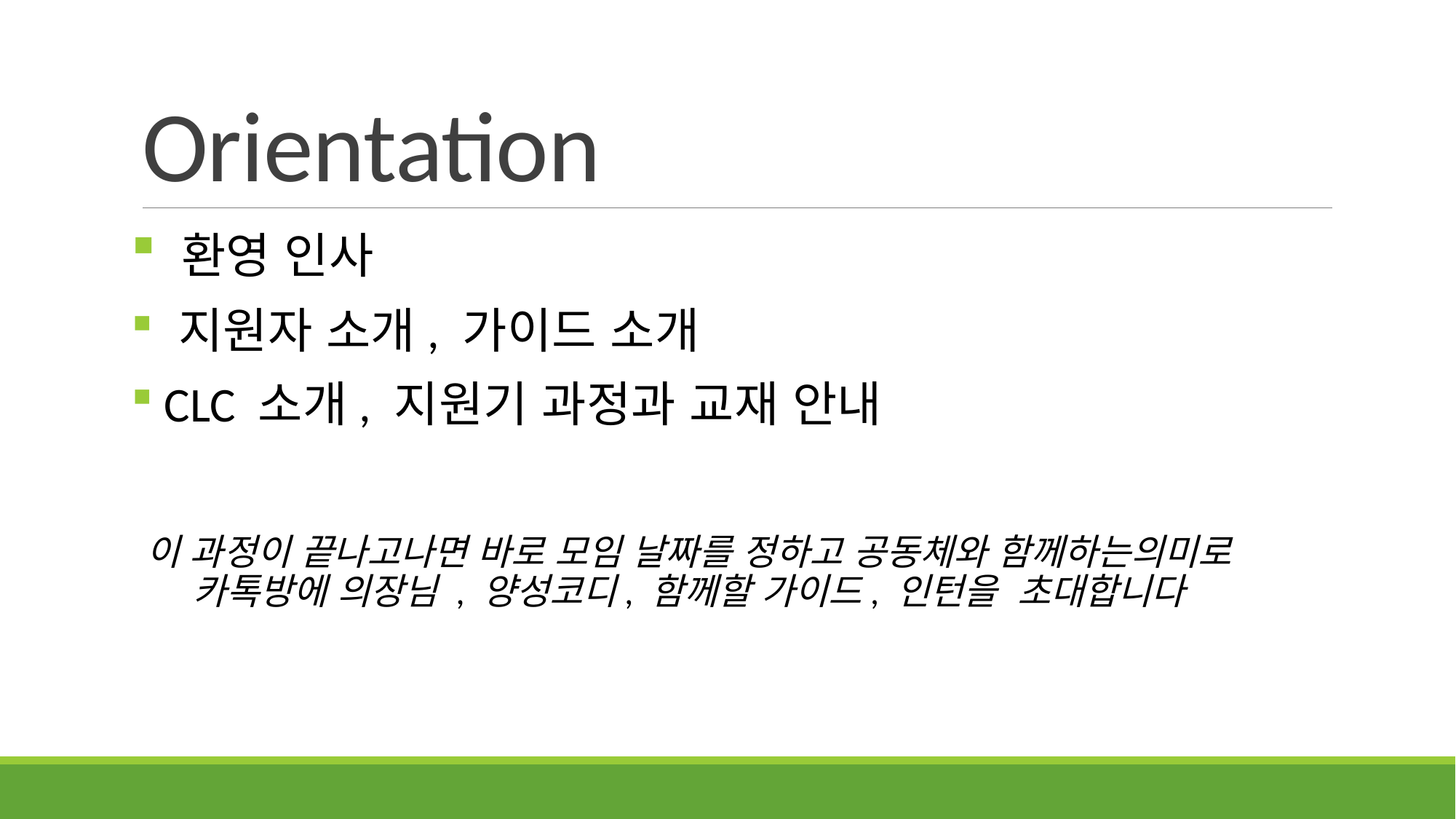

# Orientation
 환영 인사
 지원자 소개, 가이드 소개
 CLC 소개, 지원기 과정과 교재 안내

이 과정이 끝나고나면 바로 모임 날짜를 정하고 공동체와 함께하는의미로 카톡방에 의장님 , 양성코디, 함께할 가이드, 인턴을  초대합니다